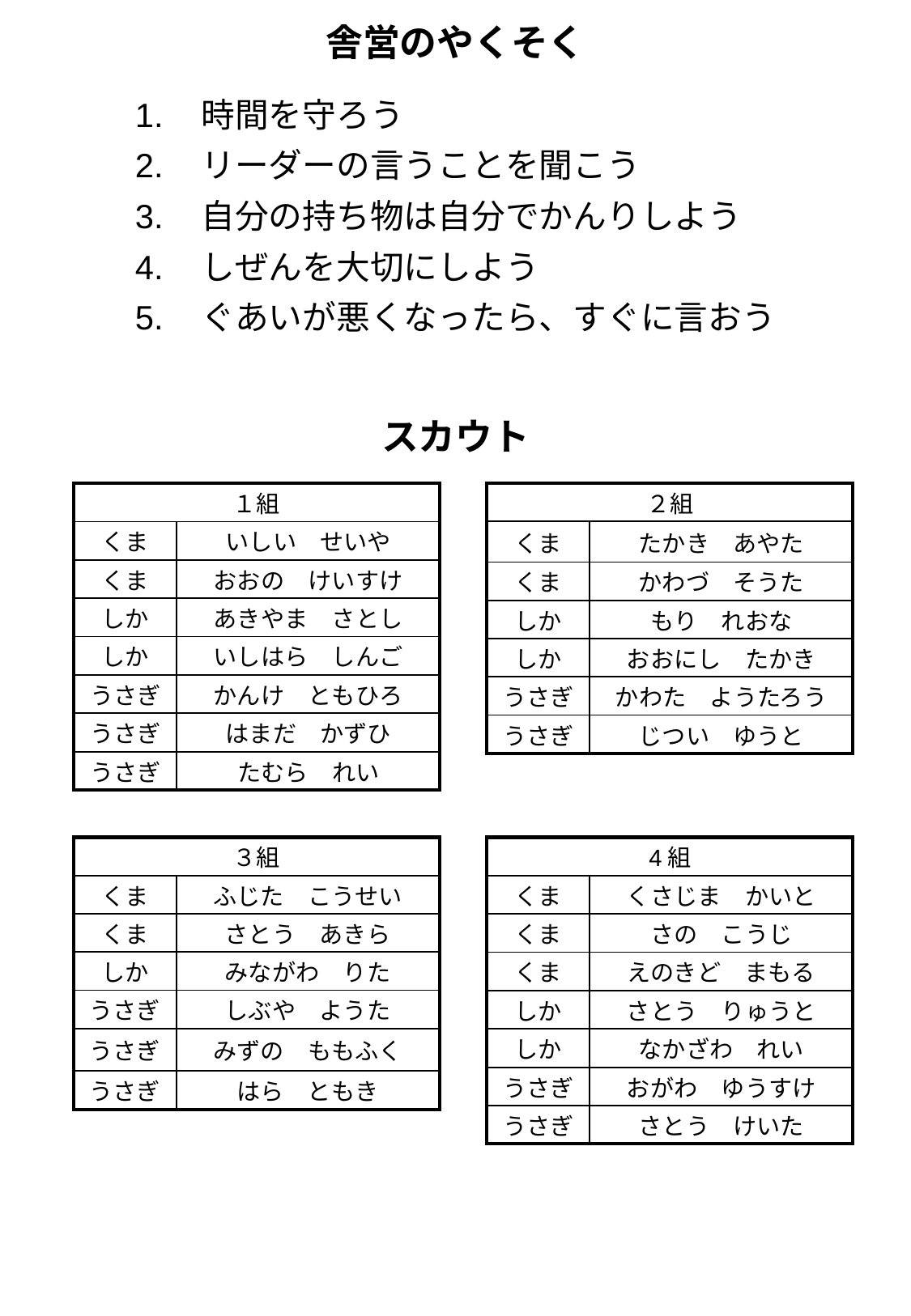

舎営のやくそく
時間を守ろう
リーダーの言うことを聞こう
自分の持ち物は自分でかんりしよう
しぜんを大切にしよう
ぐあいが悪くなったら、すぐに言おう
スカウト
| １組 |  |
| --- | --- |
| くま | いしい　せいや |
| くま | おおの　けいすけ |
| しか | あきやま　さとし |
| しか | いしはら　しんご |
| うさぎ | かんけ　ともひろ |
| うさぎ | はまだ　かずひ |
| うさぎ | たむら　れい |
| ２組 |  |
| --- | --- |
| くま | たかき　あやた |
| くま | かわづ　そうた |
| しか | もり　れおな |
| しか | おおにし　たかき |
| うさぎ | かわた　ようたろう |
| うさぎ | じつい　ゆうと |
| ３組 |  |
| --- | --- |
| くま | ふじた　こうせい |
| くま | さとう　あきら |
| しか | みながわ　りた |
| うさぎ | しぶや　ようた |
| うさぎ | みずの　ももふく |
| うさぎ | はら　ともき |
| 4組 |  |
| --- | --- |
| くま | くさじま　かいと |
| くま | さの　こうじ |
| くま | えのきど　まもる |
| しか | さとう　りゅうと |
| しか | なかざわ　れい |
| うさぎ | おがわ　ゆうすけ |
| うさぎ | さとう　けいた |
3